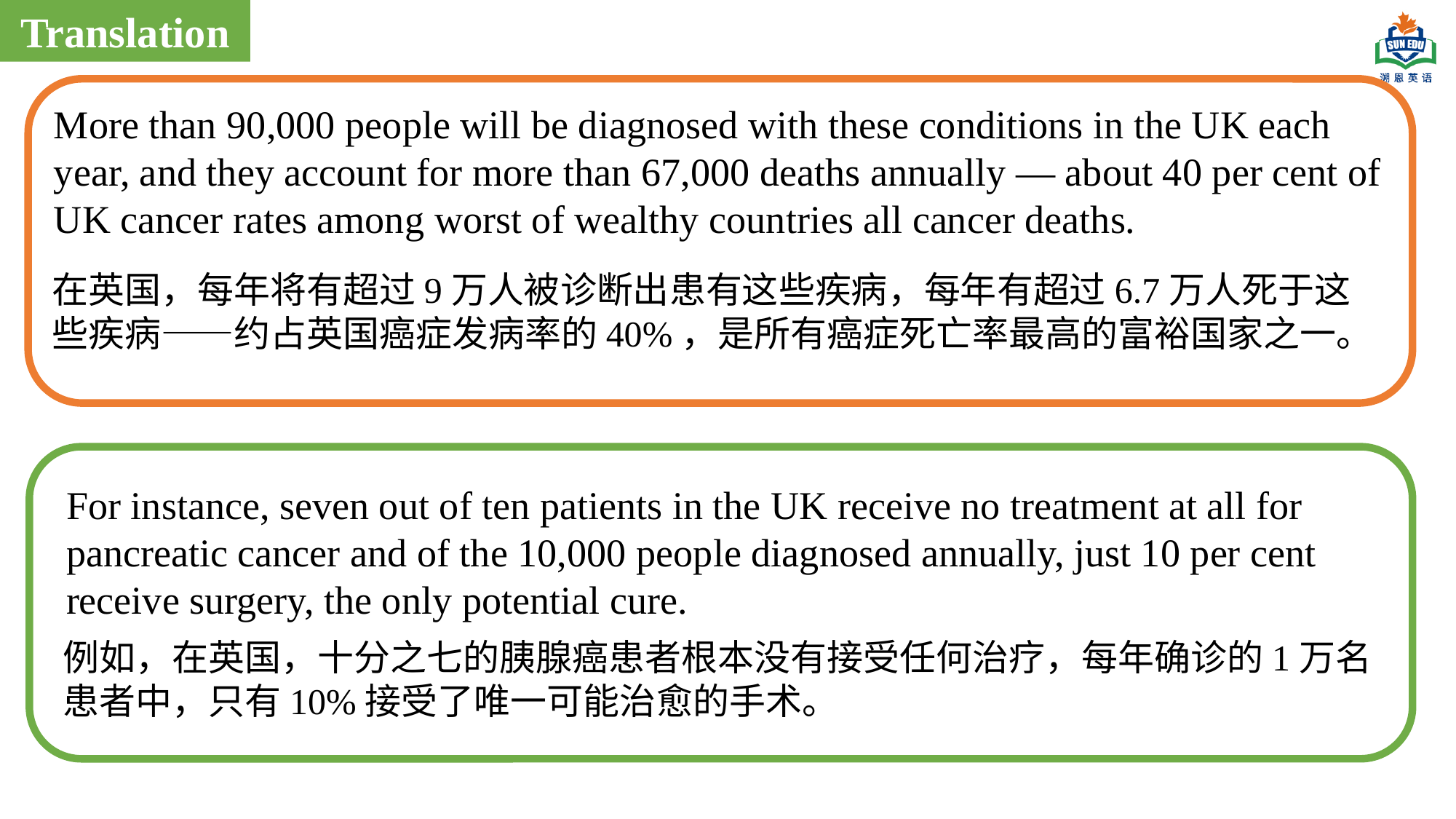

Translation

More than 90,000 people will be diagnosed with these conditions in the UK each year, and they account for more than 67,000 deaths annually — about 40 per cent of UK cancer rates among worst of wealthy countries all cancer deaths.
在英国，每年将有超过9万人被诊断出患有这些疾病，每年有超过6.7万人死于这些疾病——约占英国癌症发病率的40%，是所有癌症死亡率最高的富裕国家之一。

For instance, seven out of ten patients in the UK receive no treatment at all for pancreatic cancer and of the 10,000 people diagnosed annually, just 10 per cent receive surgery, the only potential cure.
例如，在英国，十分之七的胰腺癌患者根本没有接受任何治疗，每年确诊的1万名患者中，只有10%接受了唯一可能治愈的手术。